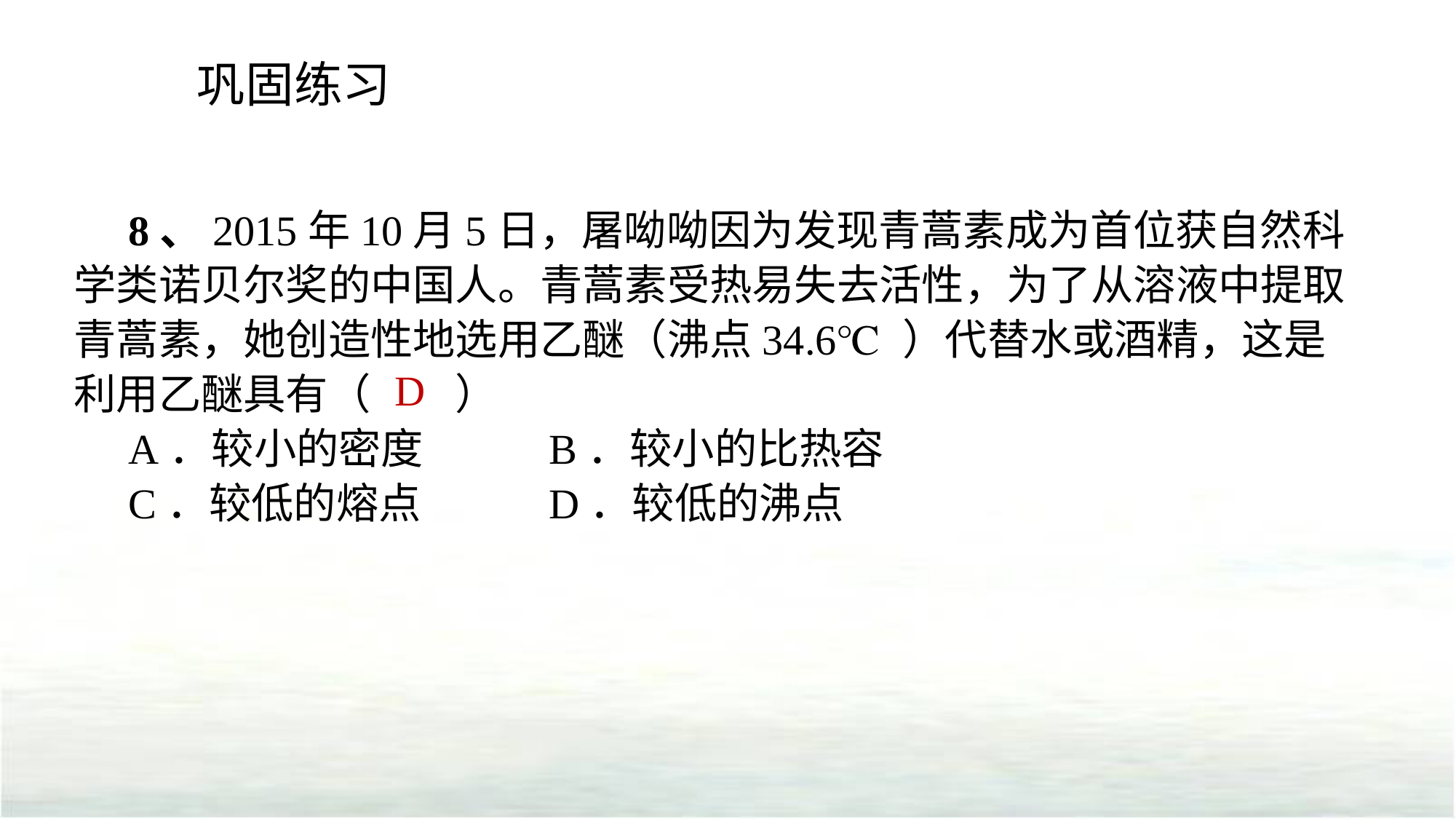

巩固练习
8、2015年10月5日，屠呦呦因为发现青蒿素成为首位获自然科学类诺贝尔奖的中国人。青蒿素受热易失去活性，为了从溶液中提取青蒿素，她创造性地选用乙醚（沸点34.6℃ ）代替水或酒精，这是利用乙醚具有（　　）
A．较小的密度	   B．较小的比热容
C．较低的熔点	   D．较低的沸点
D